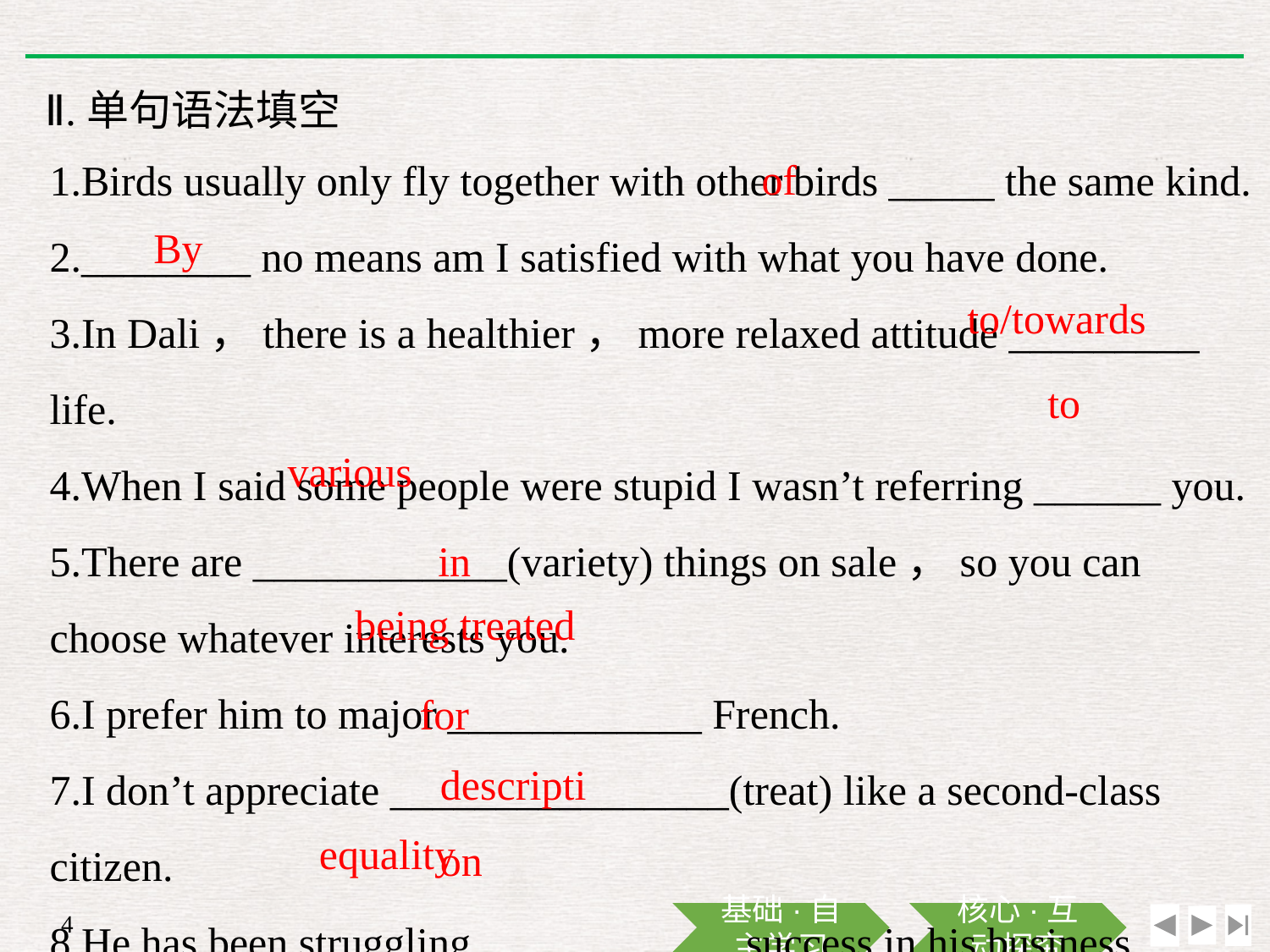

Ⅱ.单句语法填空
of
1.Birds usually only fly together with other birds _____ the same kind.
2.________ no means am I satisfied with what you have done.
3.In Dali，there is a healthier，more relaxed attitude _________ life.
4.When I said some people were stupid I wasn’t referring ______ you.
5.There are ____________(variety) things on sale，so you can choose whatever interests you.
6.I prefer him to major ____________ French.
7.I don’t appreciate ________________(treat) like a second-class citizen.
8.He has been struggling ____________ success in his business.
9.She gave the police a clear ____________(describe) of the accident.
10.There must be ____________(equal) of rights for all citizens，regardless of nationality.
By
to/towards
to
various
in
being treated
for
description
equality